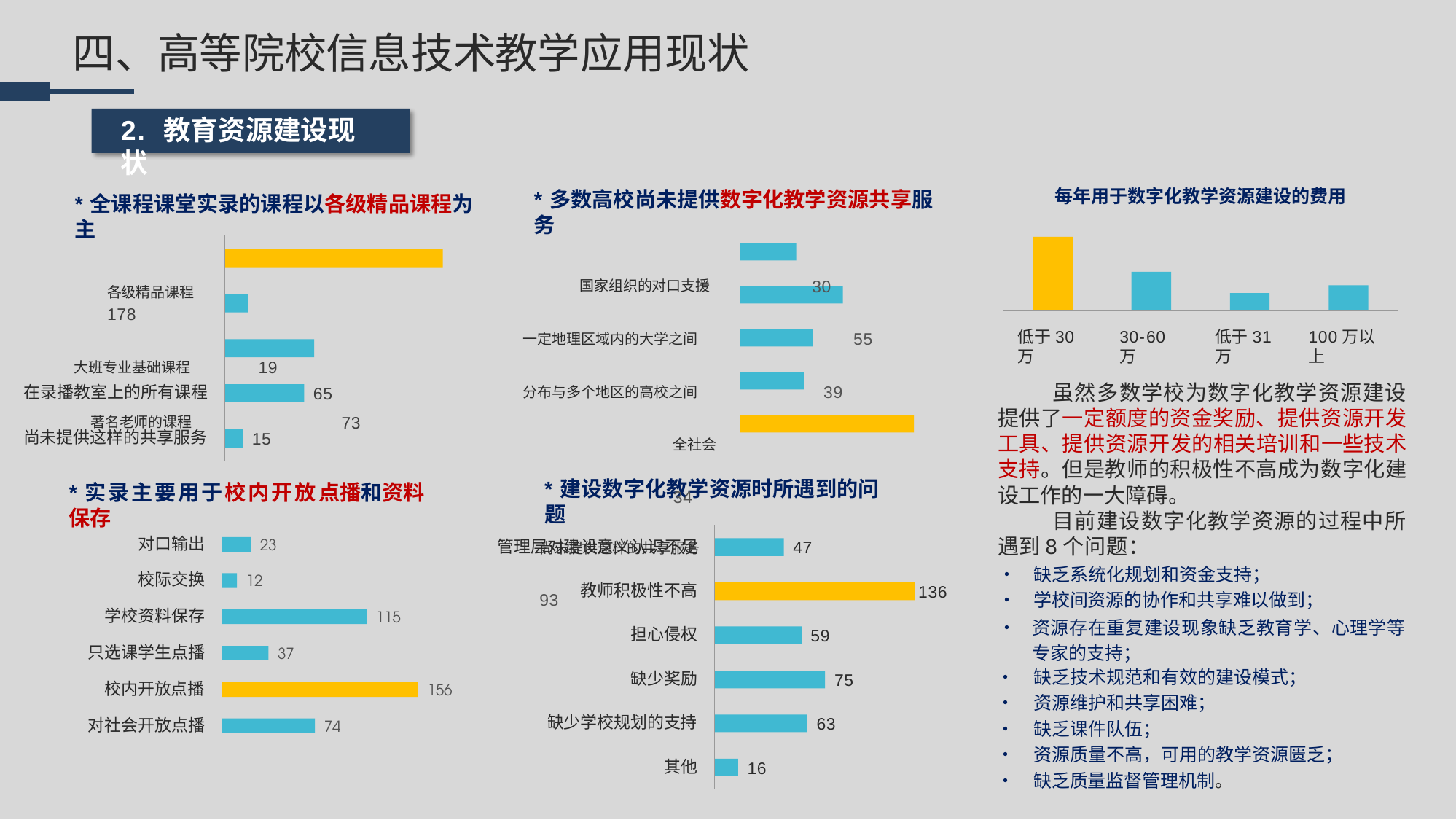

# 四、高等院校信息技术教学应用现状

2.	教育资源建设现状
每年用于数字化教学资源建设的费用
*多数高校尚未提供数字化教学资源共享服务

国家组织的对口支援	30

一定地理区域内的大学之间	55

分布与多个地区的高校之间	39

全社会	34

尚未提供这样的共享服务	93
*全课程课堂实录的课程以各级精品课程为主

各级精品课程	178

大班专业基础课程	19

著名老师的课程	73

低于30万
30-60万
低于31万
100万以上

虽然多数学校为数字化教学资源建设 提供了一定额度的资金奖励、提供资源开发 工具、提供资源开发的相关培训和一些技术 支持。但是教师的积极性不高成为数字化建 设工作的一大障碍。
目前建设数字化教学资源的过程中所 遇到8个问题：
在录播教室上的所有课程
65

尚未提供这样的共享服务
15

*建设数字化教学资源时所遇到的问题
*实录主要用于校内开放点播和资料保存

对口输出
23
管理层对建设意义认识不足

47

•	缺乏系统化规划和资金支持；
•	学校间资源的协作和共享难以做到；
•	资源存在重复建设现象缺乏教育学、心理学等 专家的支持；
•	缺乏技术规范和有效的建设模式；
•	资源维护和共享困难；
•	缺乏课件队伍；
•	资源质量不高，可用的教学资源匮乏；
•	缺乏质量监督管理机制。
校际交换
12

教师积极性不高
136

学校资料保存
115

担心侵权
59

只选课学生点播
37

缺少奖励
75

校内开放点播
156

缺少学校规划的支持
63
对社会开放点播

74

其他
16